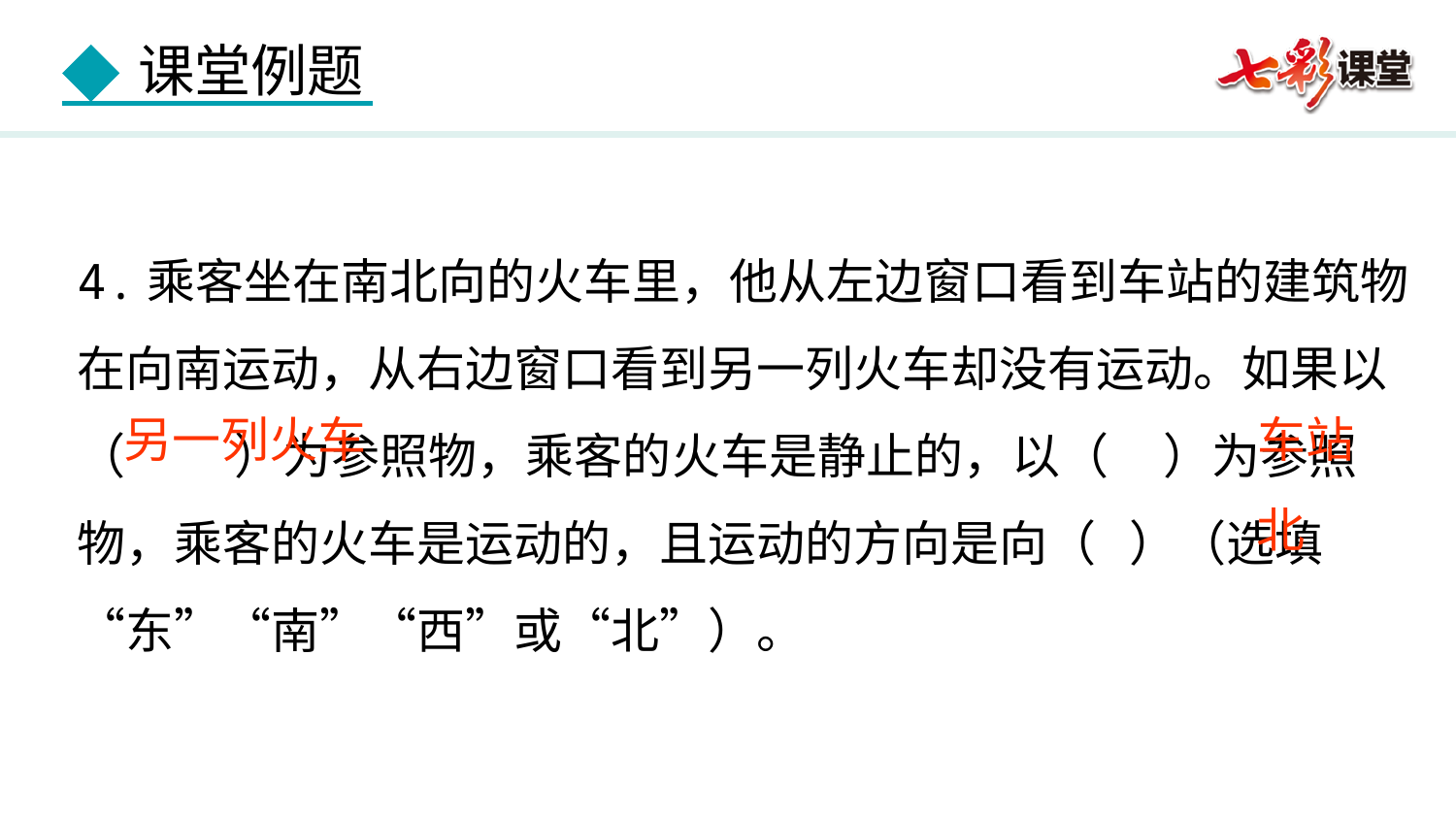

4.乘客坐在南北向的火车里，他从左边窗口看到车站的建筑物在向南运动，从右边窗口看到另一列火车却没有运动。如果以（          ）为参照物，乘客的火车是静止的，以（     ）为参照物，乘客的火车是运动的，且运动的方向是向（   ）（选填“东”“南”“西”或“北”）。
另一列火车
车站
北